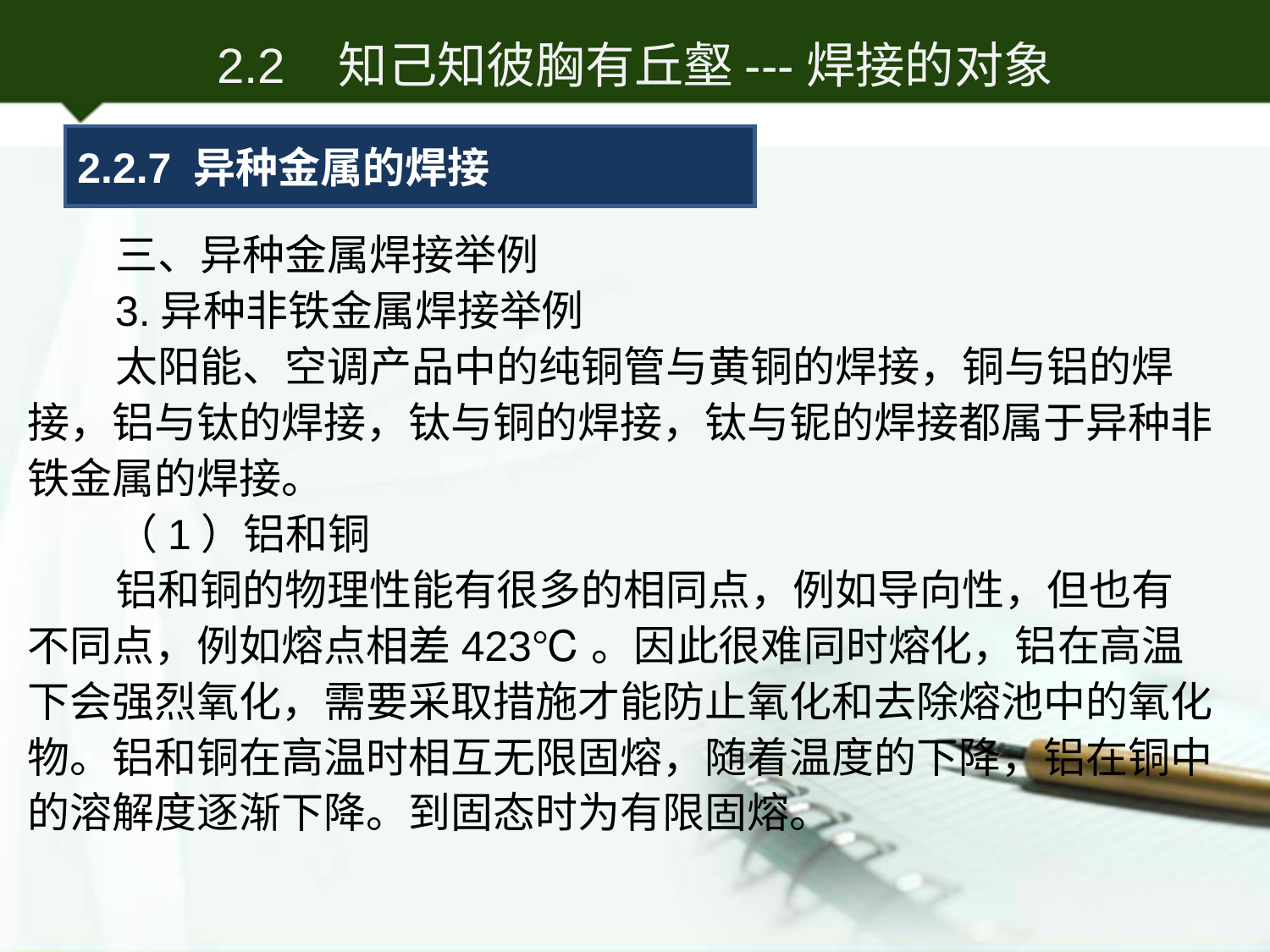

2.2   知己知彼胸有丘壑---焊接的对象
2.2.7 异种金属的焊接
三、异种金属焊接举例
3.异种非铁金属焊接举例
太阳能、空调产品中的纯铜管与黄铜的焊接，铜与铝的焊接，铝与钛的焊接，钛与铜的焊接，钛与铌的焊接都属于异种非铁金属的焊接。
（1）铝和铜
铝和铜的物理性能有很多的相同点，例如导向性，但也有不同点，例如熔点相差423℃。因此很难同时熔化，铝在高温下会强烈氧化，需要采取措施才能防止氧化和去除熔池中的氧化物。铝和铜在高温时相互无限固熔，随着温度的下降，铝在铜中的溶解度逐渐下降。到固态时为有限固熔。